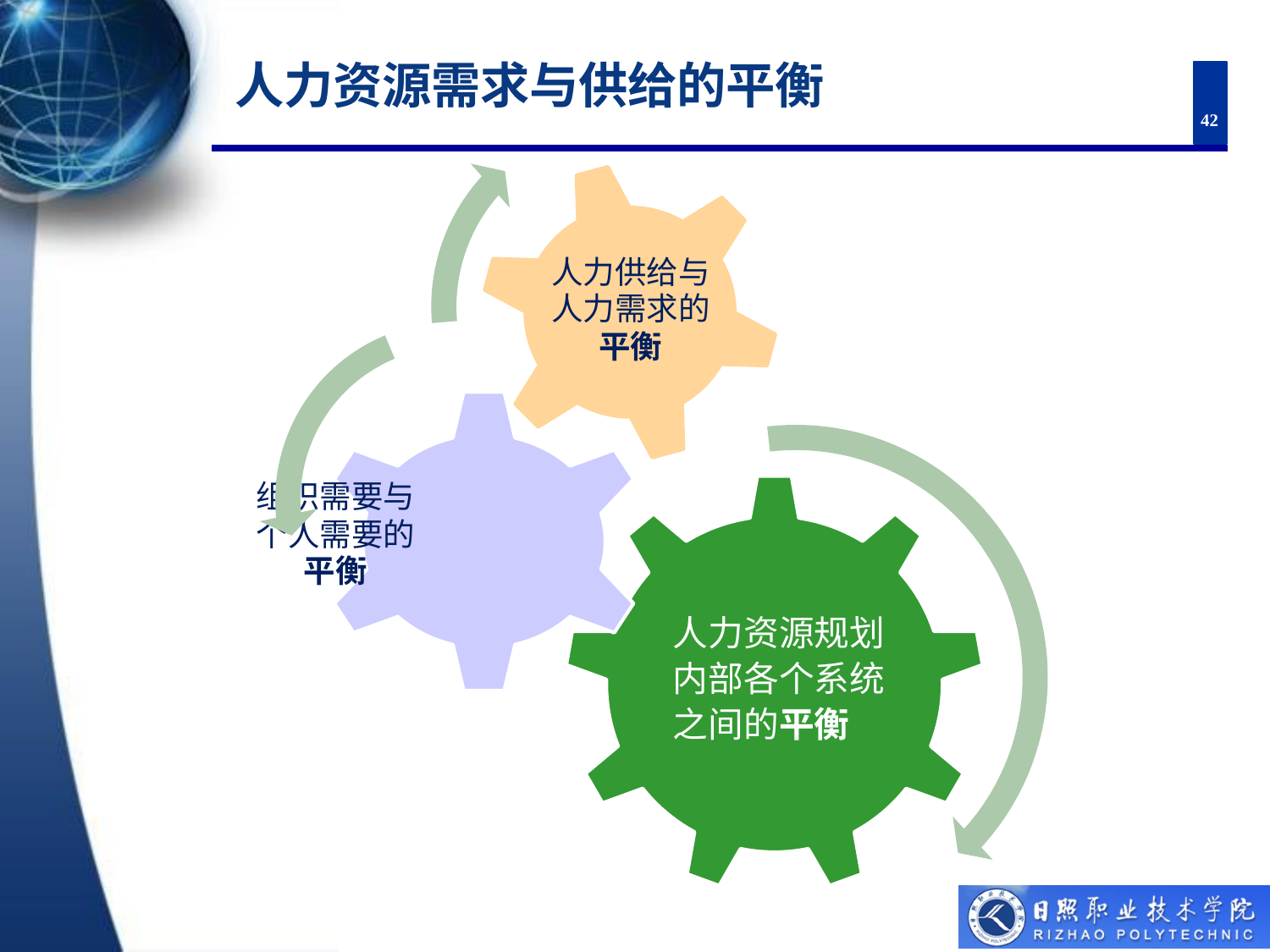

# 人力资源需求与供给的平衡
42

人力供给与 人力需求的 平衡

组织需要与 个人需要的 平衡

人力资源规划
内部各个系统
之间的平衡